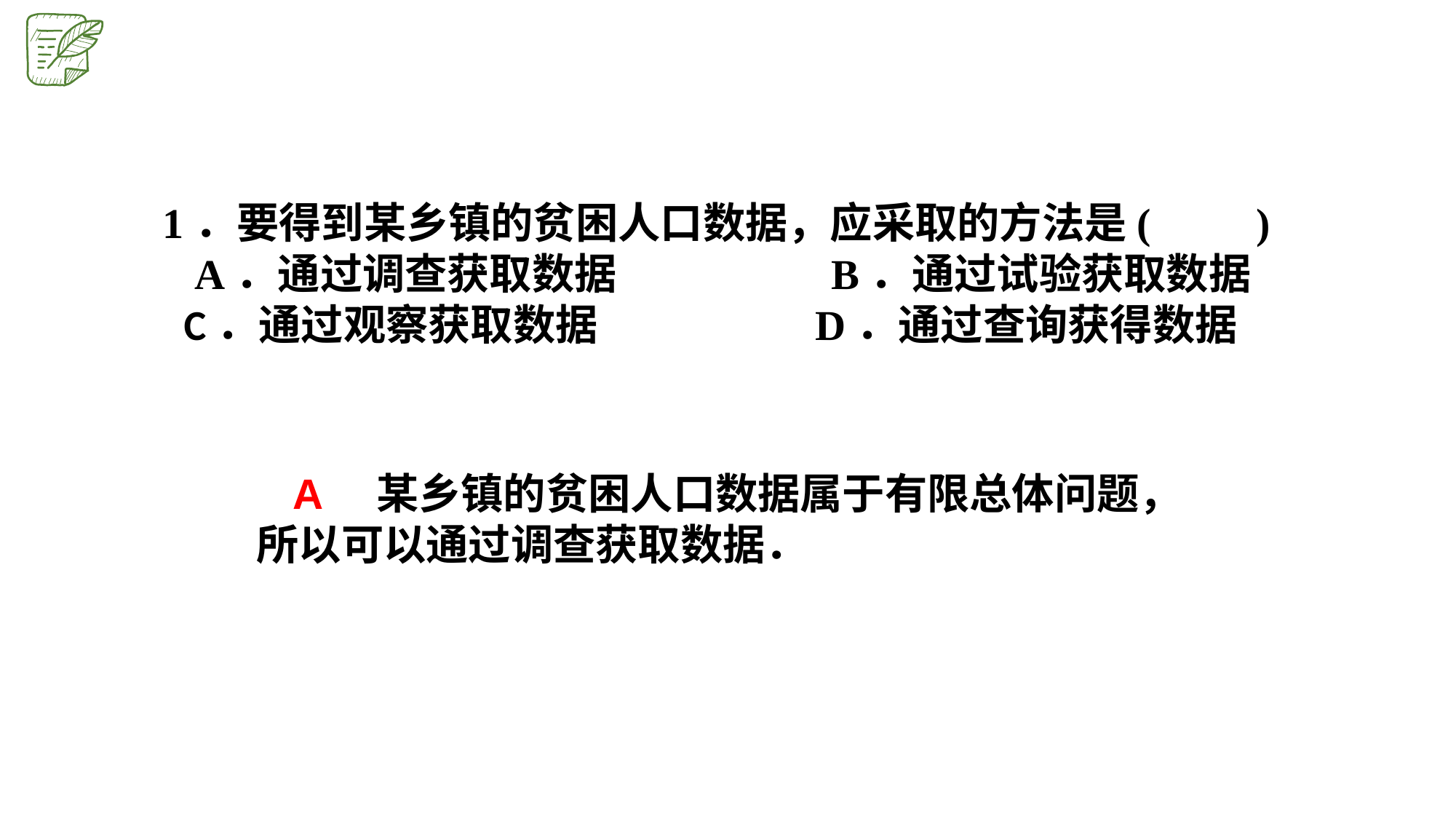

1．要得到某乡镇的贫困人口数据，应采取的方法是(　　)   A．通过调查获取数据　　　        B．通过试验获取数据  C．通过观察获取数据  	          D．通过查询获得数据
A　某乡镇的贫困人口数据属于有限总体问题，所以可以通过调查获取数据．